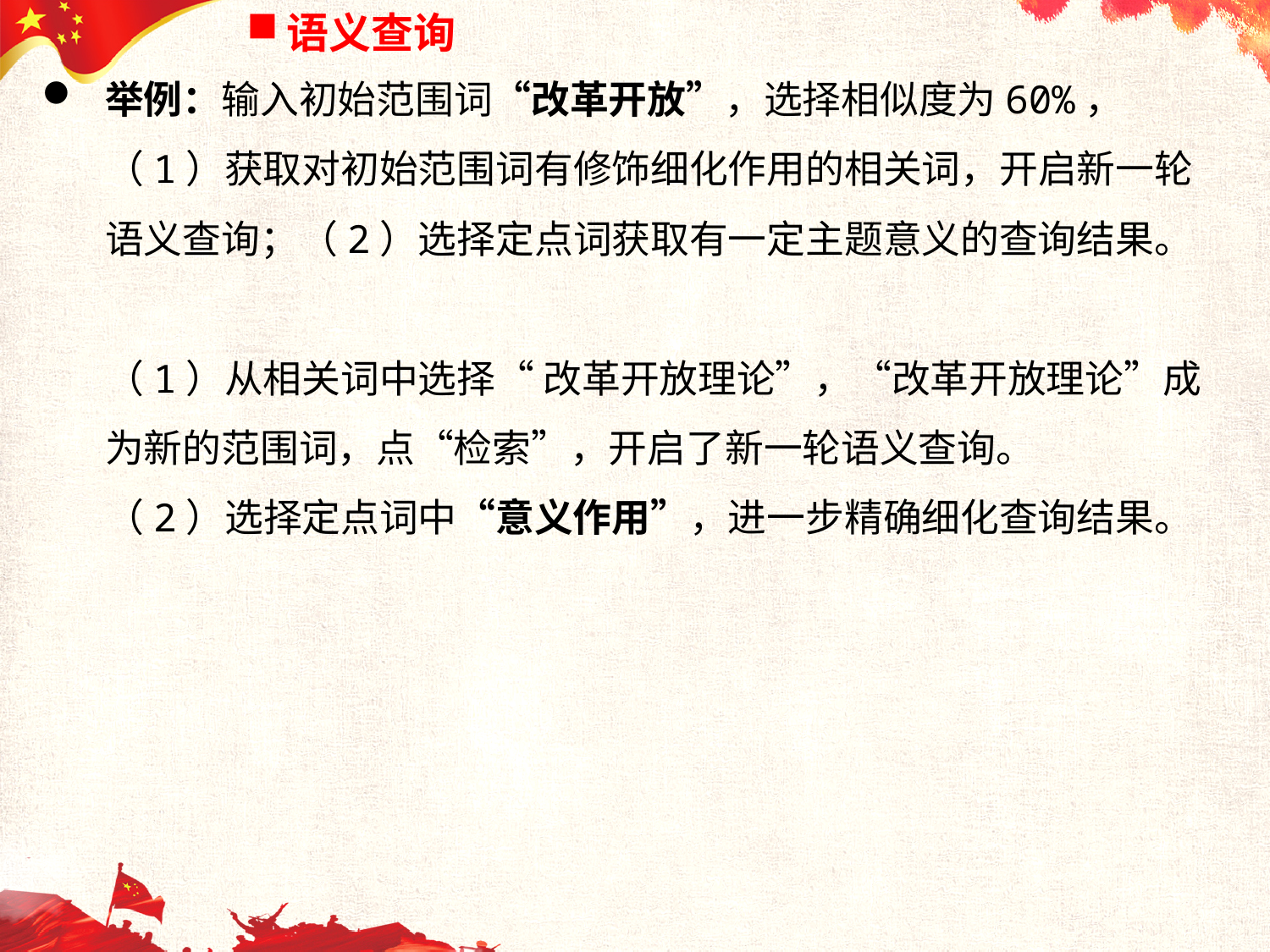

语义查询
举例：输入初始范围词“改革开放”，选择相似度为60%，（1）获取对初始范围词有修饰细化作用的相关词，开启新一轮语义查询；（2）选择定点词获取有一定主题意义的查询结果。

（1）从相关词中选择“ 改革开放理论”，“改革开放理论”成为新的范围词，点“检索”，开启了新一轮语义查询。
（2）选择定点词中“意义作用”，进一步精确细化查询结果。